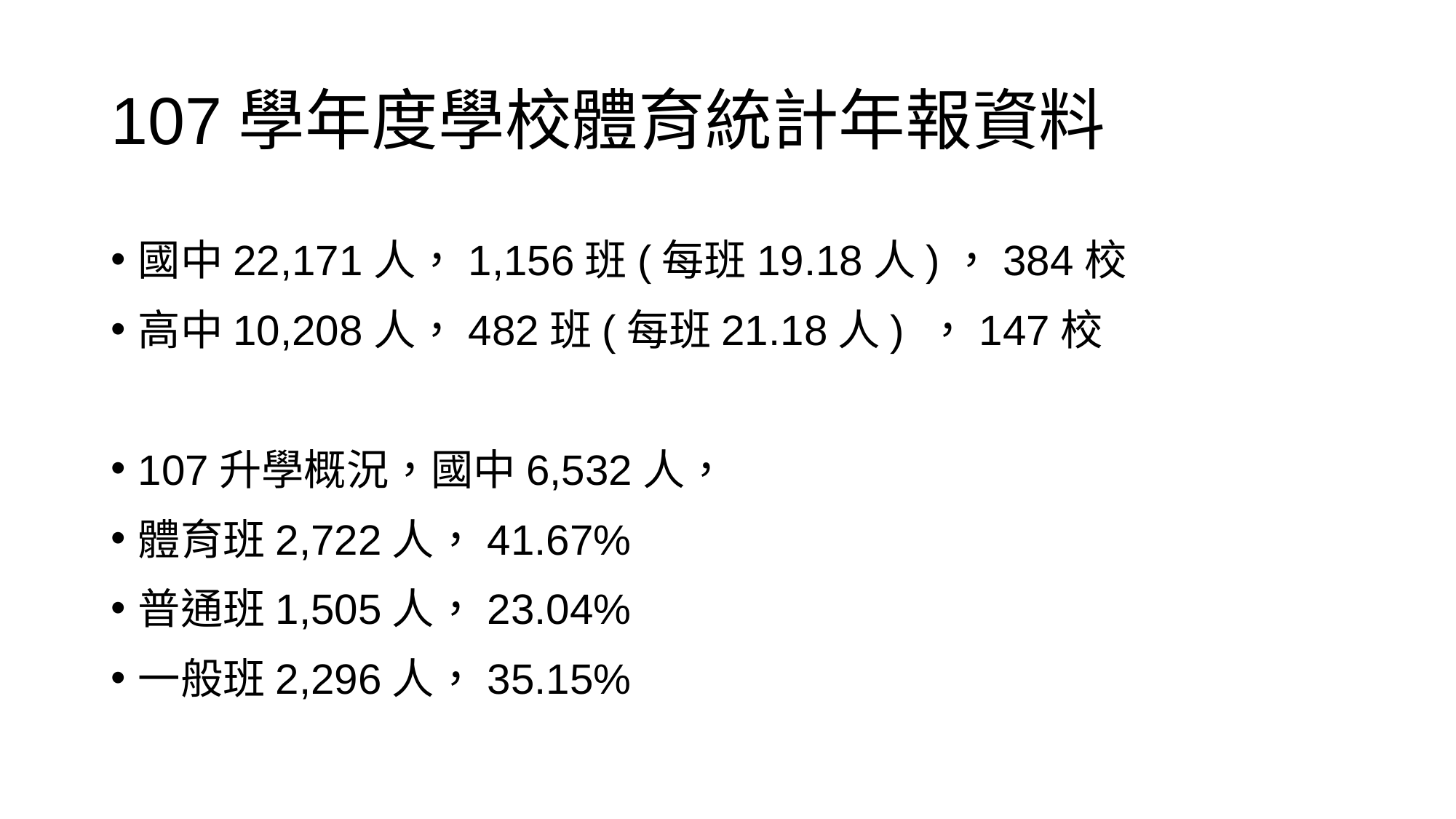

# 107學年度學校體育統計年報資料
國中22,171人，1,156班(每班19.18人)，384校
高中10,208人，482班(每班21.18人) ，147校

107升學概況，國中6,532人，
體育班2,722人，41.67%
普通班1,505人，23.04%
一般班2,296人，35.15%